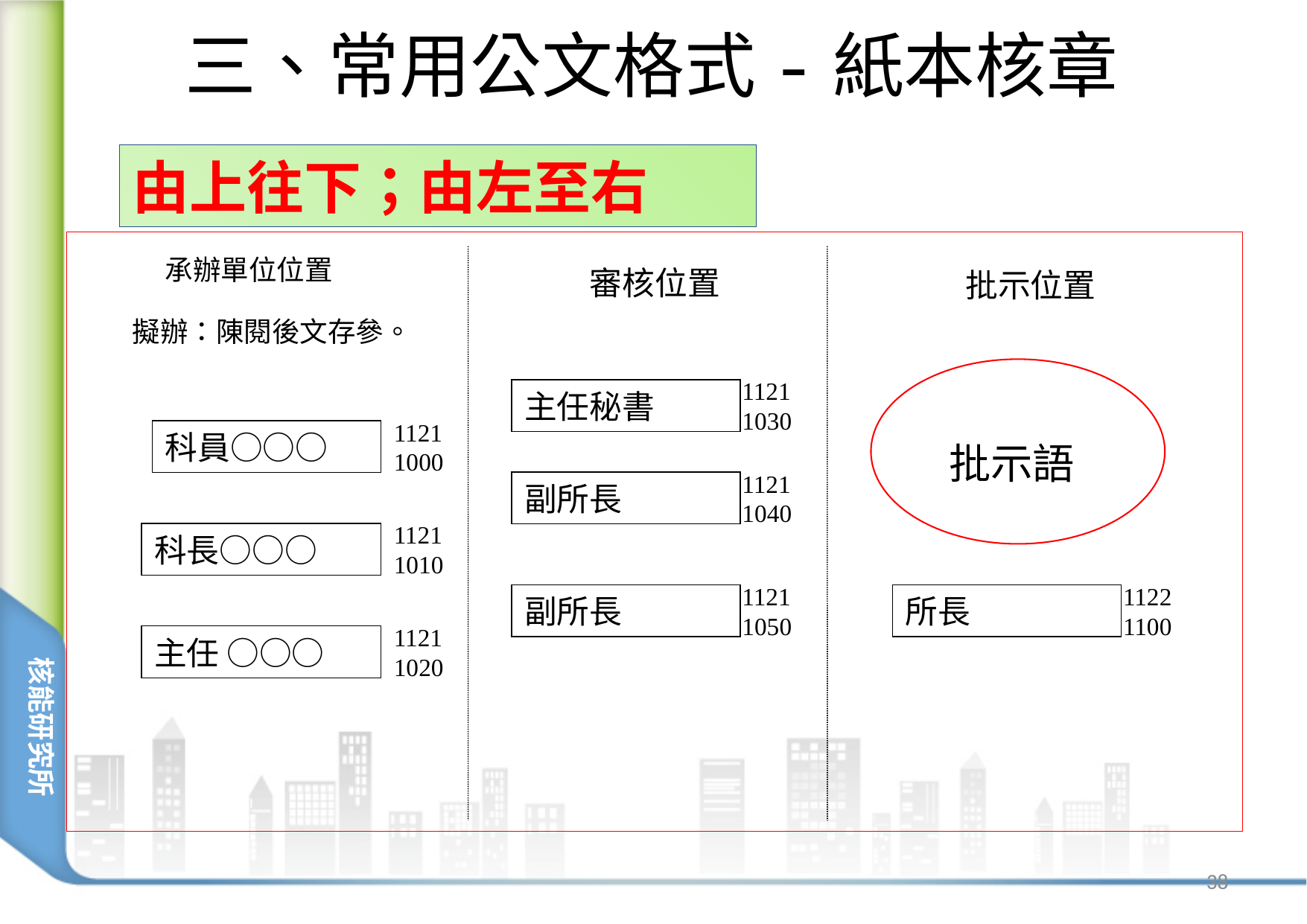

# 三、常用公文格式-紙本核章
由上往下；由左至右

承辦單位位置

審核位置
批示位置
擬辦：陳閱後文存參。

1121
1030
主任秘書
1121
1000
科員○○○

批示語
1121
1040

副所長
1121
1010
科長○○○
1122
1100
1121
1050
副所長
所長
1121
1020
主任 ○○○

38